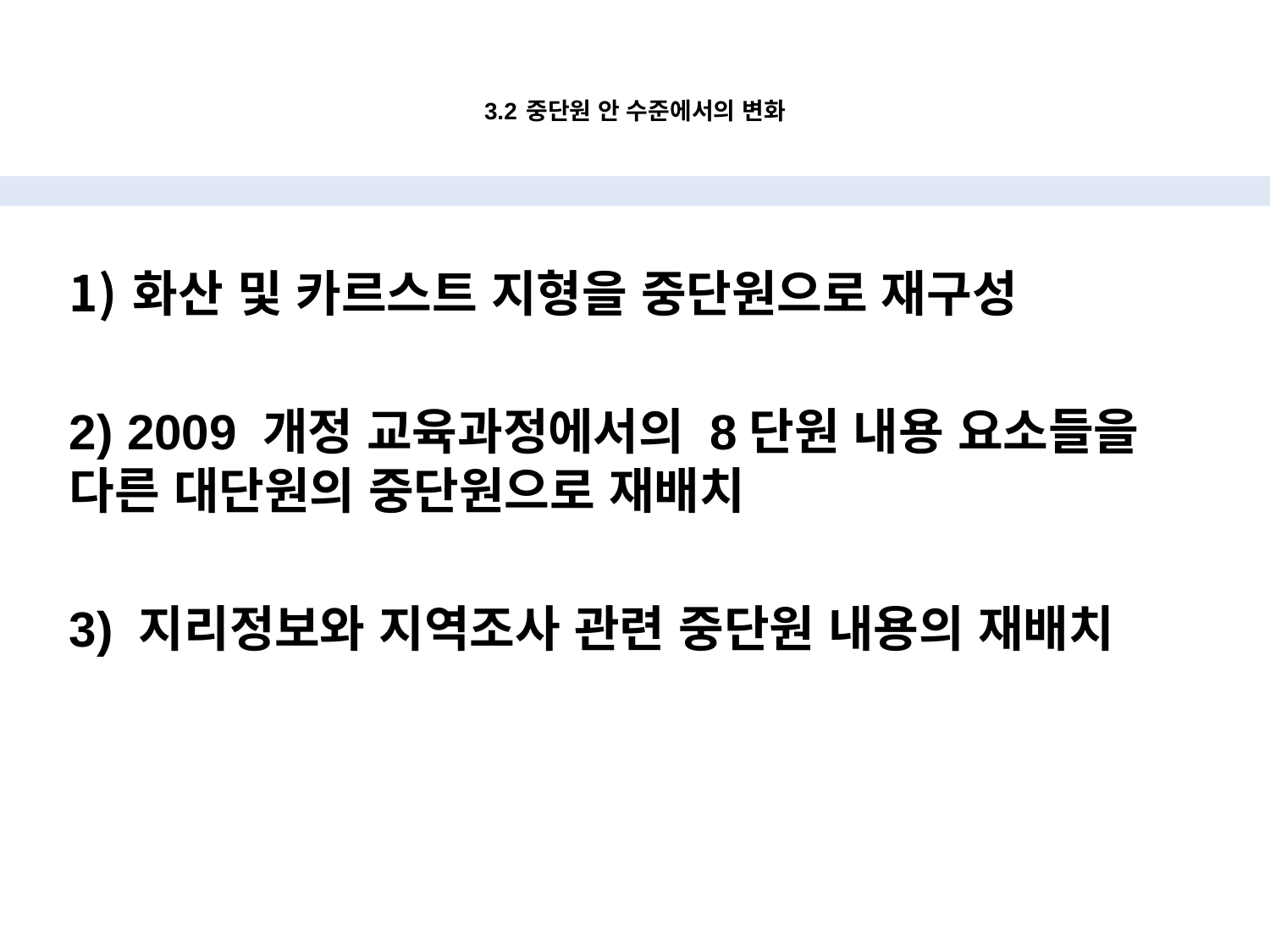

# 3.2 중단원 안 수준에서의 변화

화산 및 카르스트 지형을 중단원으로 재구성

2) 2009 개정 교육과정에서의 8단원 내용 요소들을 다른 대단원의 중단원으로 재배치

3) 지리정보와 지역조사 관련 중단원 내용의 재배치